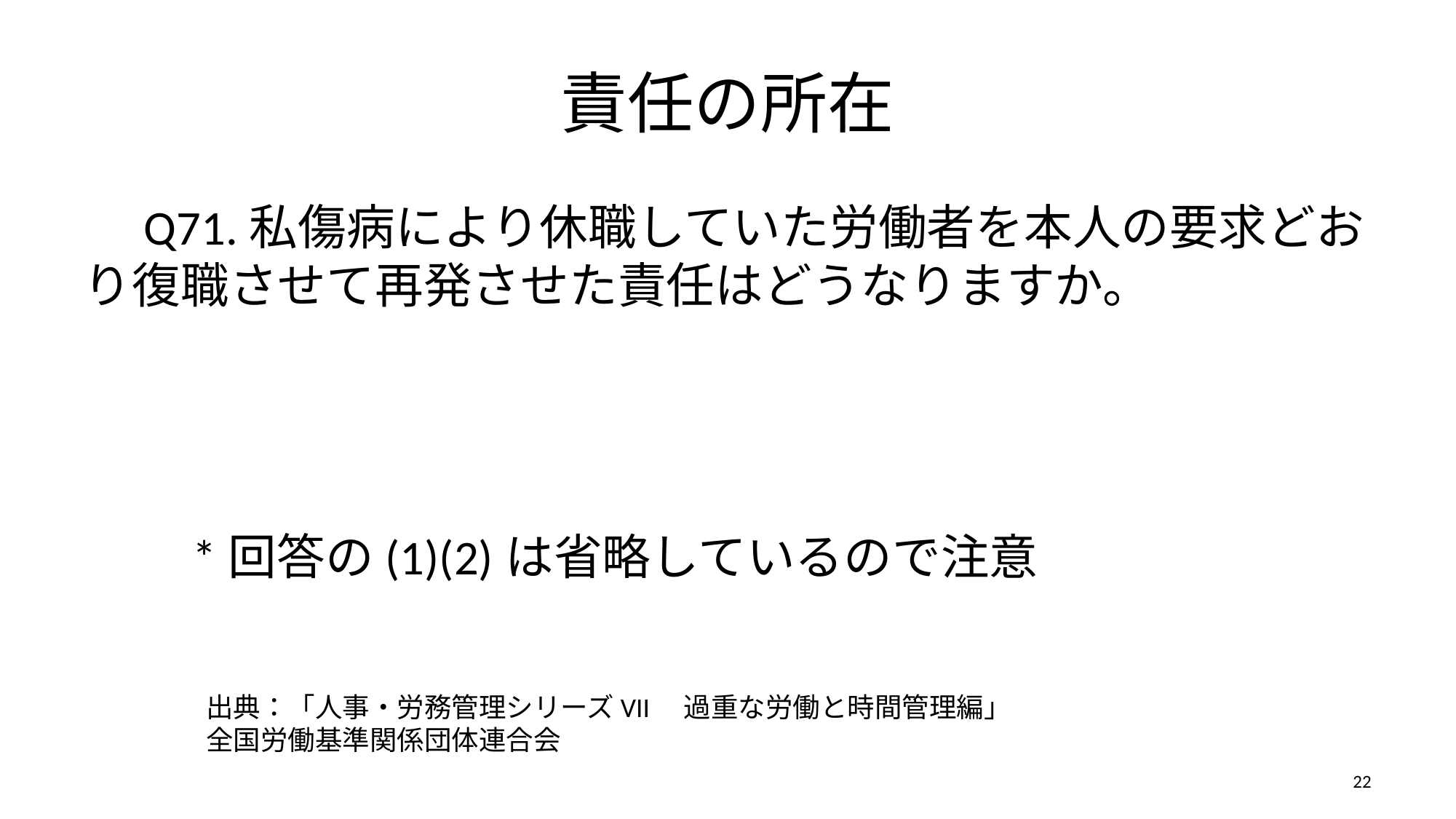

# 責任の所在
　Q71.私傷病により休職していた労働者を本人の要求どおり復職させて再発させた責任はどうなりますか。

　　*回答の(1)(2)は省略しているので注意
出典：「人事・労務管理シリーズVII　過重な労働と時間管理編」
全国労働基準関係団体連合会
22